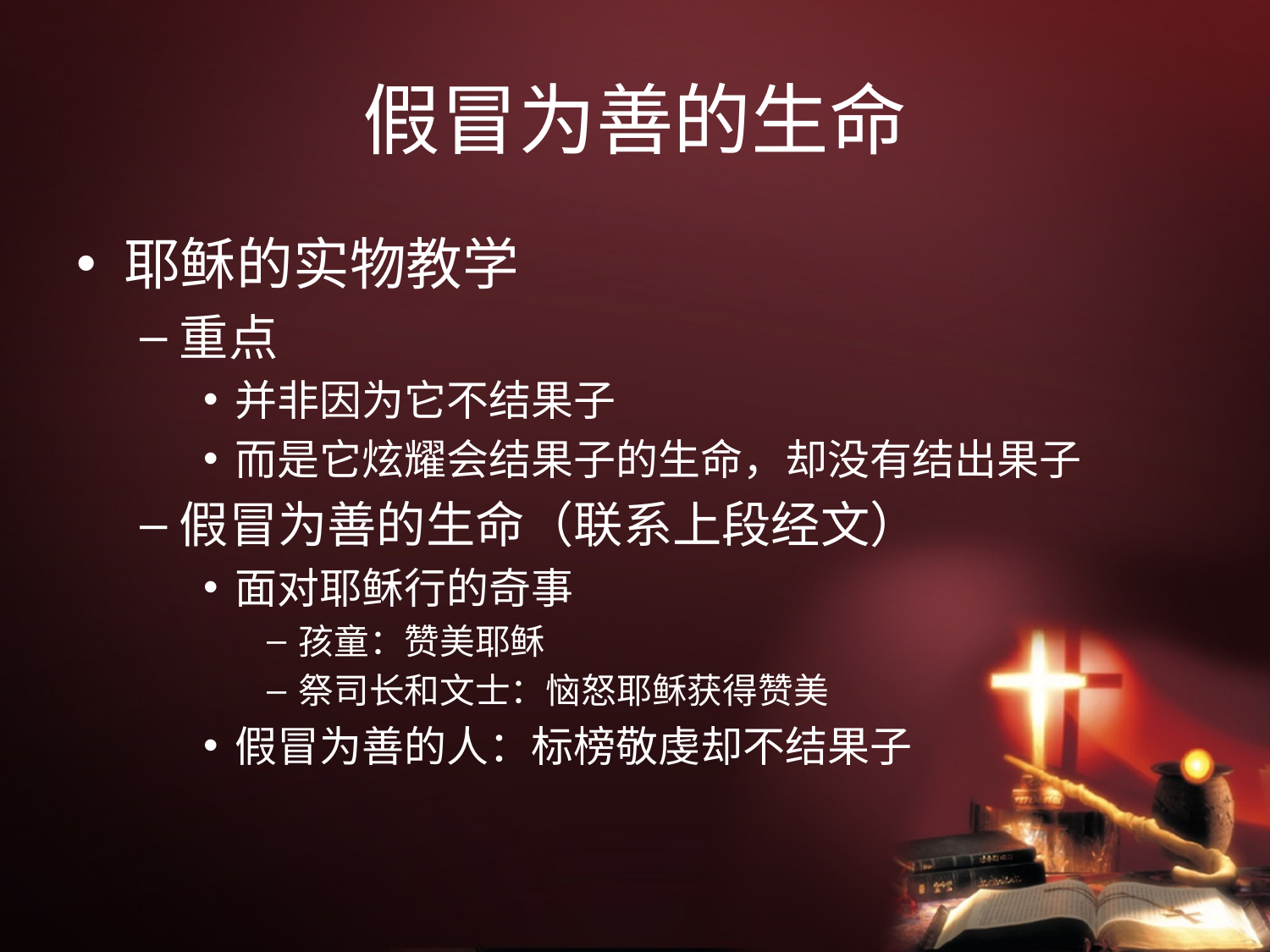

# 假冒为善的生命
耶稣的实物教学
重点
并非因为它不结果子
而是它炫耀会结果子的生命，却没有结出果子
假冒为善的生命（联系上段经文）
面对耶稣行的奇事
孩童：赞美耶稣
祭司长和文士：恼怒耶稣获得赞美
假冒为善的人：标榜敬虔却不结果子